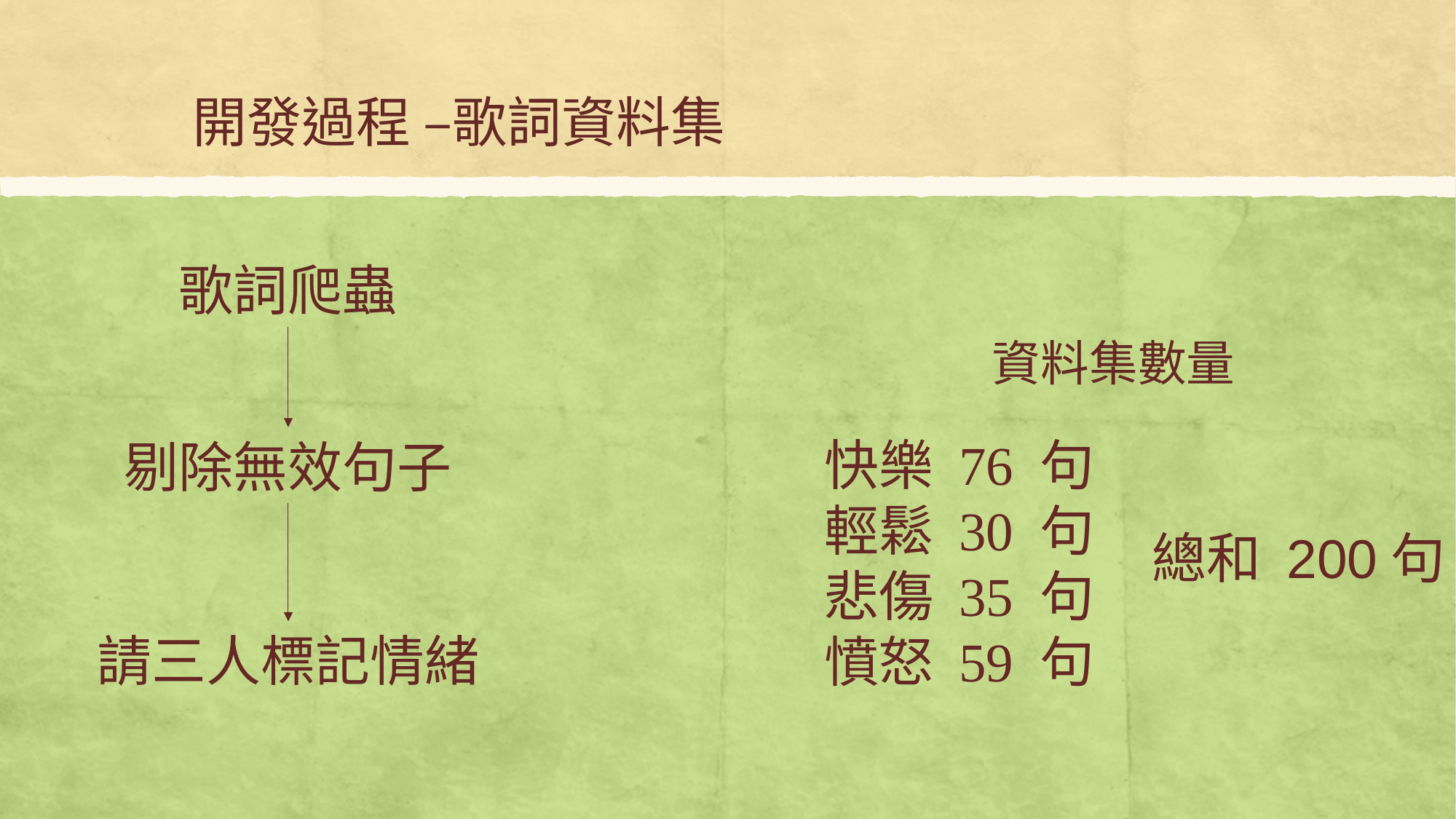

# 開發過程 –歌詞資料集
歌詞爬蟲
資料集數量
快樂 76 句
輕鬆 30 句
悲傷 35 句
憤怒 59 句
剔除無效句子
總和 200句
請三人標記情緒